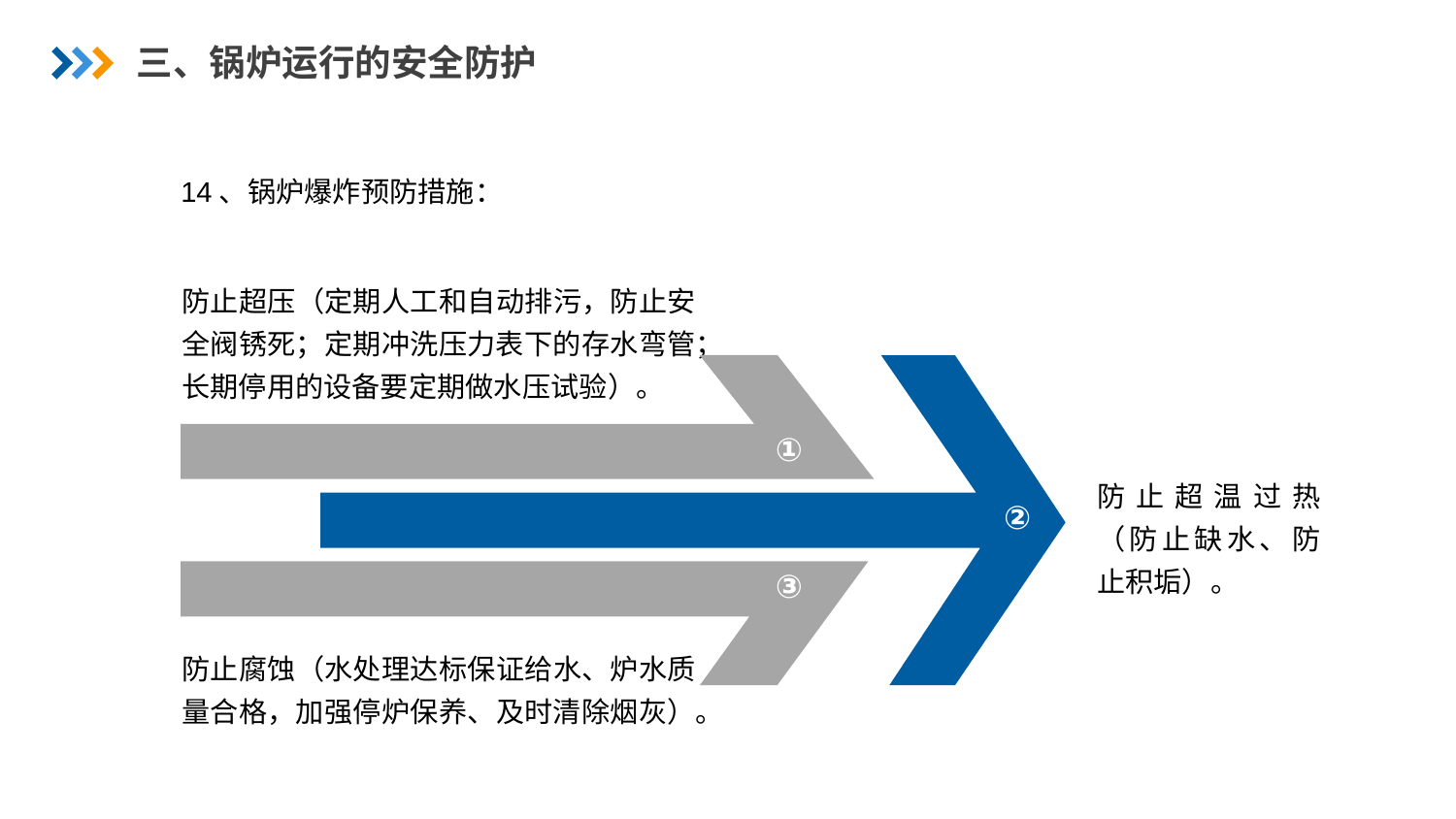

三、锅炉运行的安全防护
14、锅炉爆炸预防措施：
防止超压（定期人工和自动排污，防止安全阀锈死；定期冲洗压力表下的存水弯管；长期停用的设备要定期做水压试验）。

①
防止超温过热（防止缺水、防止积垢）。
②
③
防止腐蚀（水处理达标保证给水、炉水质量合格，加强停炉保养、及时清除烟灰）。